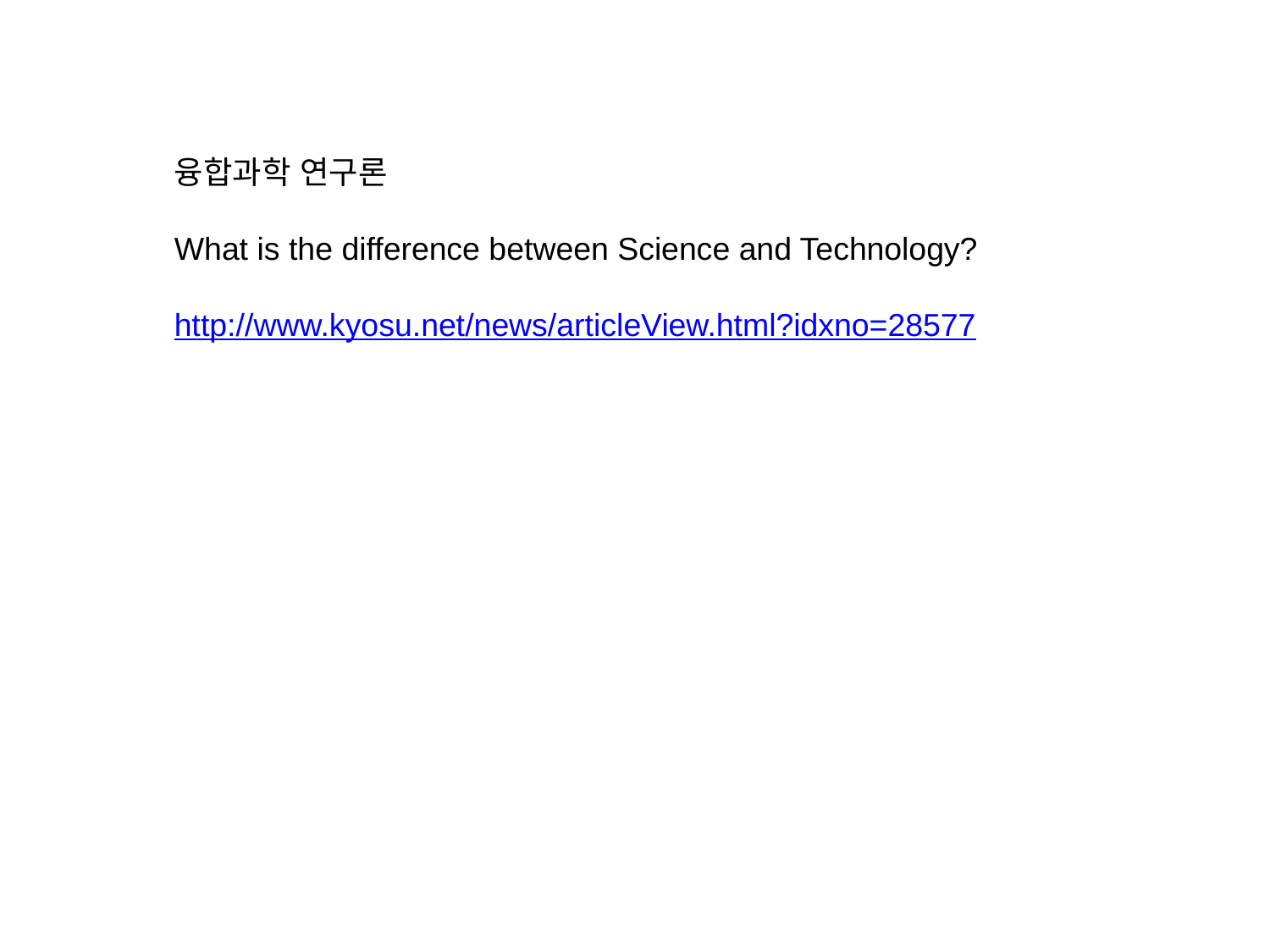

융합과학 연구론

What is the difference between Science and Technology?

http://www.kyosu.net/news/articleView.html?idxno=28577